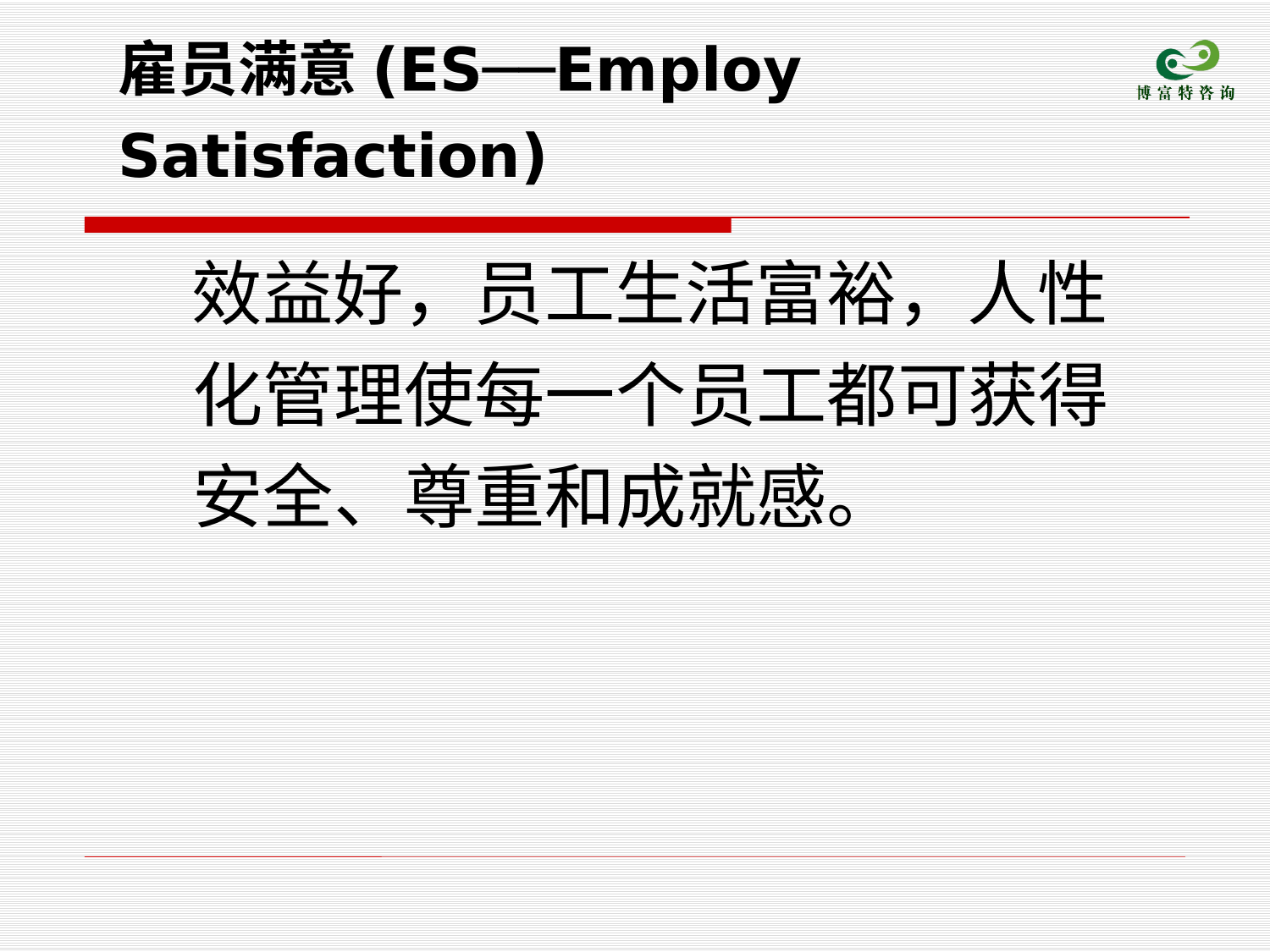

雇员满意(ES──Employ Satisfaction)

   效益好，员工生活富裕，人性化管理使每一个员工都可获得安全、尊重和成就感。

64